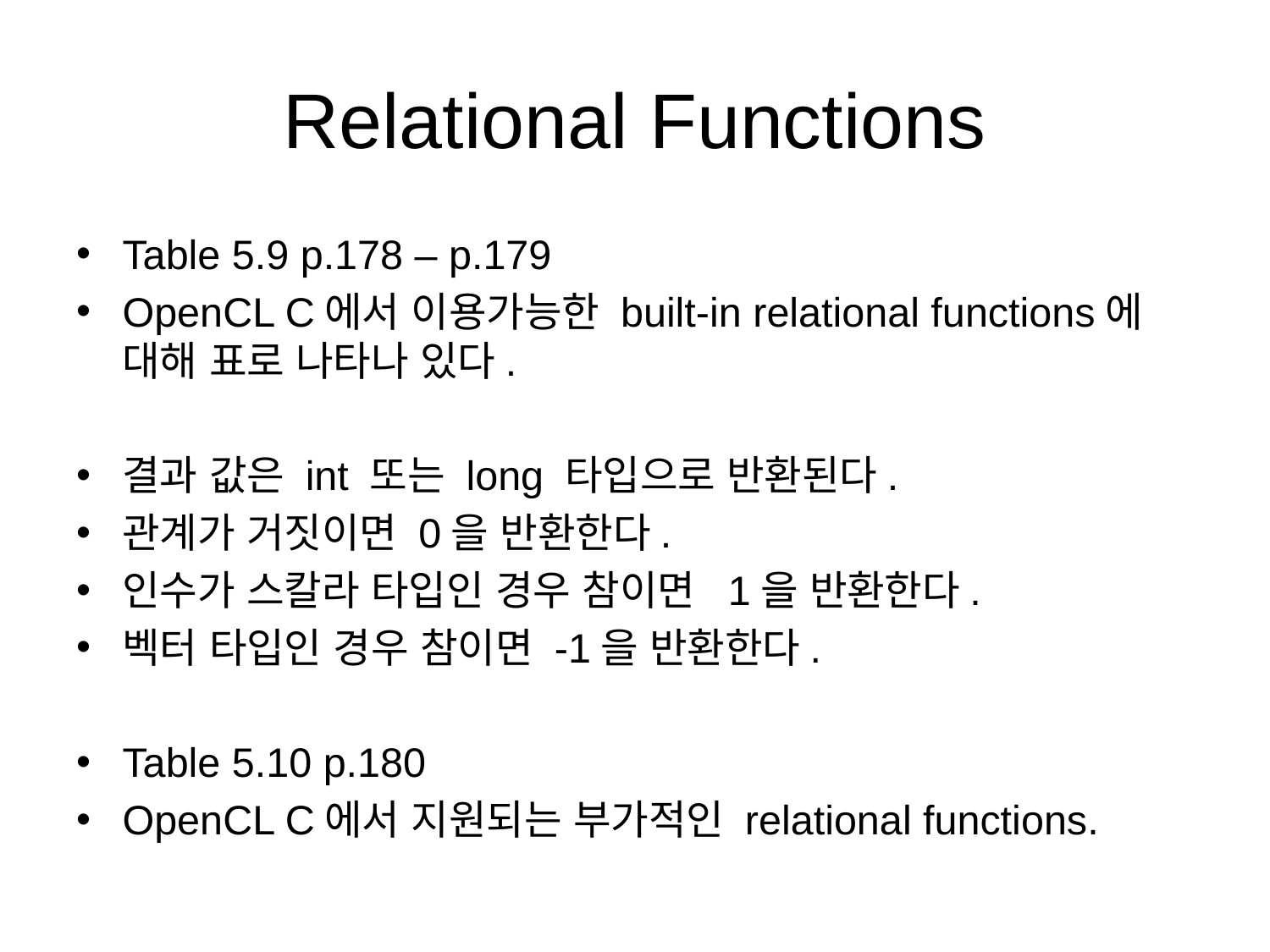

# Relational Functions
Table 5.9 p.178 – p.179
OpenCL C에서 이용가능한 built-in relational functions에 대해 표로 나타나 있다.

결과 값은 int 또는 long 타입으로 반환된다.
관계가 거짓이면 0을 반환한다.
인수가 스칼라 타입인 경우 참이면  1을 반환한다.
벡터 타입인 경우 참이면 -1을 반환한다.

Table 5.10 p.180
OpenCL C에서 지원되는 부가적인 relational functions.